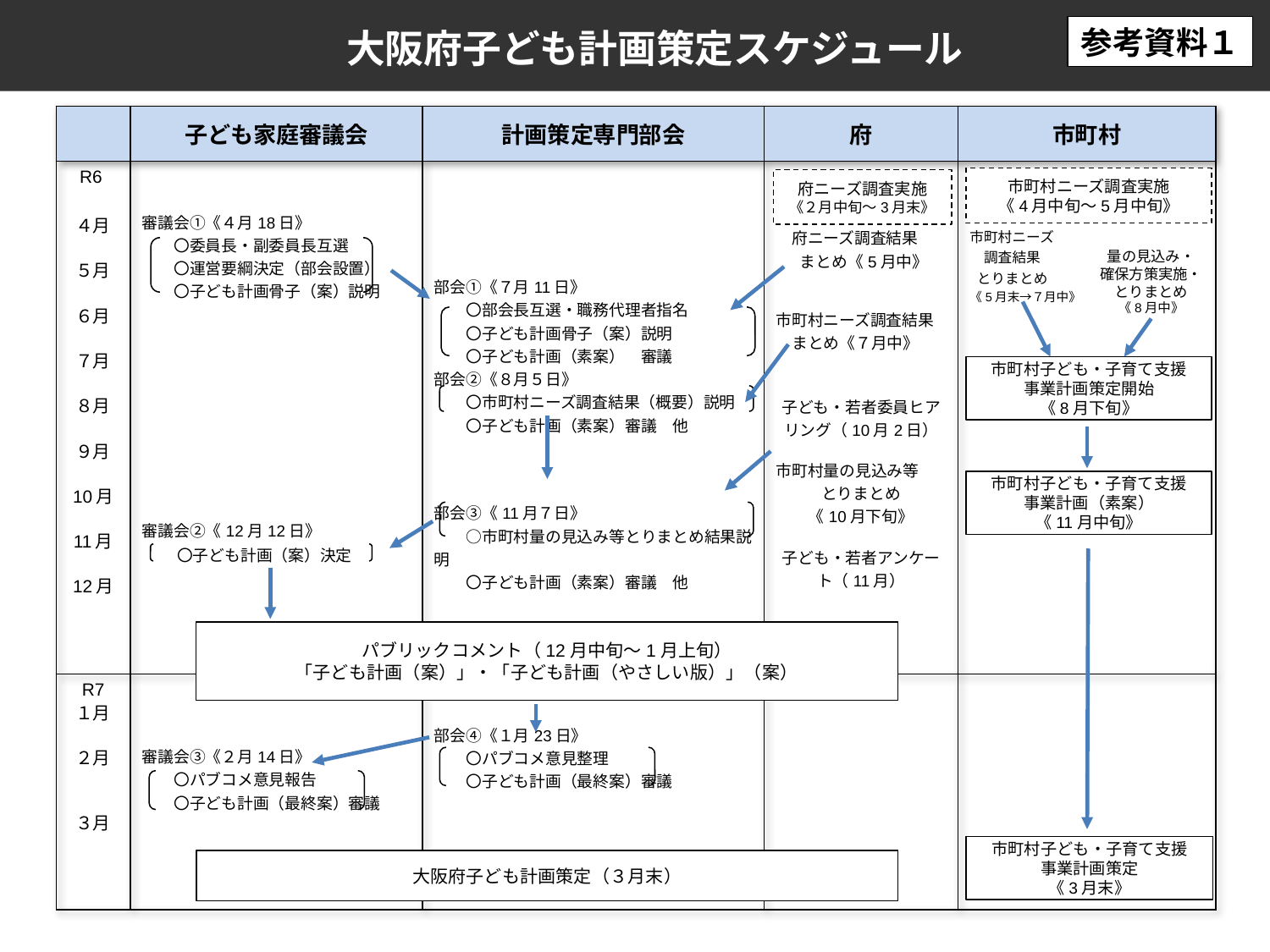

参考資料１
大阪府子ども計画策定スケジュール
|  | 子ども家庭審議会 | 計画策定専門部会 | 府 | 市町村 |
| --- | --- | --- | --- | --- |
| R6 　　 ４月 ５月 ６月 ７月 ８月 ９月 10月 11月 12月 | 審議会①《４月18日》 　　〇委員長・副委員長互選 　　〇運営要綱決定（部会設置） 　　〇子ども計画骨子（案）説明 審議会②《12月12日》 　　〇子ども計画（案）決定 | 部会①《７月11日》 　　〇部会長互選・職務代理者指名 　　〇子ども計画骨子（案）説明 　　〇子ども計画（素案）　審議 部会②《８月５日》 　　〇市町村ニーズ調査結果（概要）説明 　　〇子ども計画（素案）審議　他 　 部会③《11月７日》 　　○市町村量の見込み等とりまとめ結果説明 　　〇子ども計画（素案）審議　他 | 府ニーズ調査結果 　まとめ《5月中》 市町村ニーズ調査結果 　まとめ《７月中》 　 子ども・若者委員ヒアリング（10月2日） 市町村量の見込み等 とりまとめ 《10月下旬》 子ども・若者アンケート（11月） | 市町村ニーズ 　調査結果 とりまとめ 《5月末→７月中》 |
| R7 １月 ２月 ３月 | 審議会③《２月14日》 　　〇パブコメ意見報告 　　〇子ども計画（最終案）審議 | 部会④《１月23日》 　　〇パブコメ意見整理 　　〇子ども計画（最終案）審議 |  |  |
市町村ニーズ調査実施
《4月中旬～5月中旬》
府ニーズ調査実施
《２月中旬～3月末》

量の見込み・
確保方策実施・
とりまとめ
《8月中》

市町村子ども・子育て支援
事業計画策定開始
《8月下旬》

市町村子ども・子育て支援
事業計画（素案）
《11月中旬》

パブリックコメント（12月中旬～1月上旬）
「子ども計画（案）」・「子ども計画（やさしい版）」（案）

市町村子ども・子育て支援
事業計画策定
《3月末》
大阪府子ども計画策定（３月末）